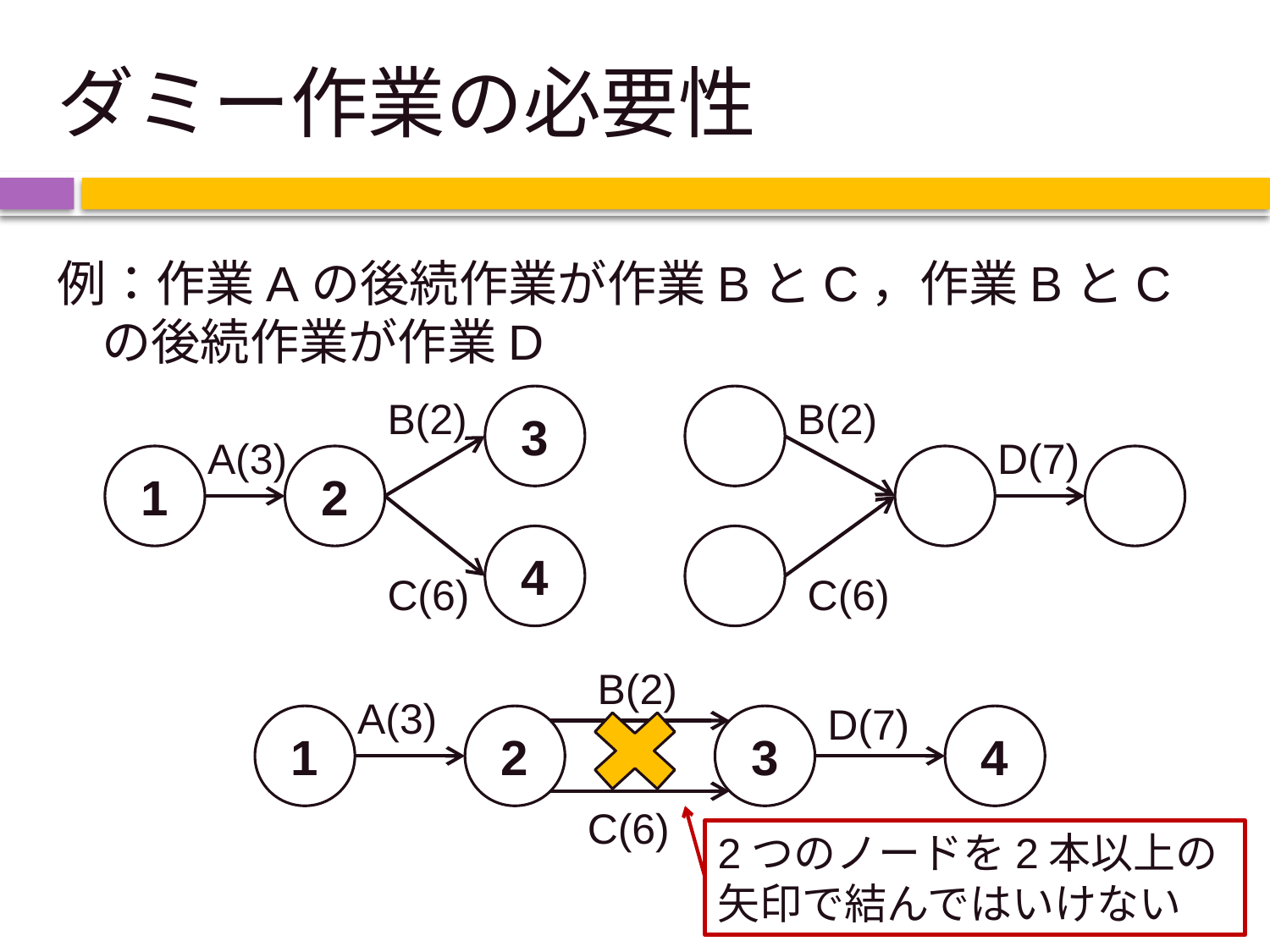

# ダミー作業の必要性
例：作業Aの後続作業が作業BとC，作業BとCの後続作業が作業D
B(2)
3

B(2)
A(3)
D(7)
1
2

4

C(6)
C(6)
B(2)
A(3)
D(7)

1
2
3
4
C(6)
2つのノードを2本以上の矢印で結んではいけない